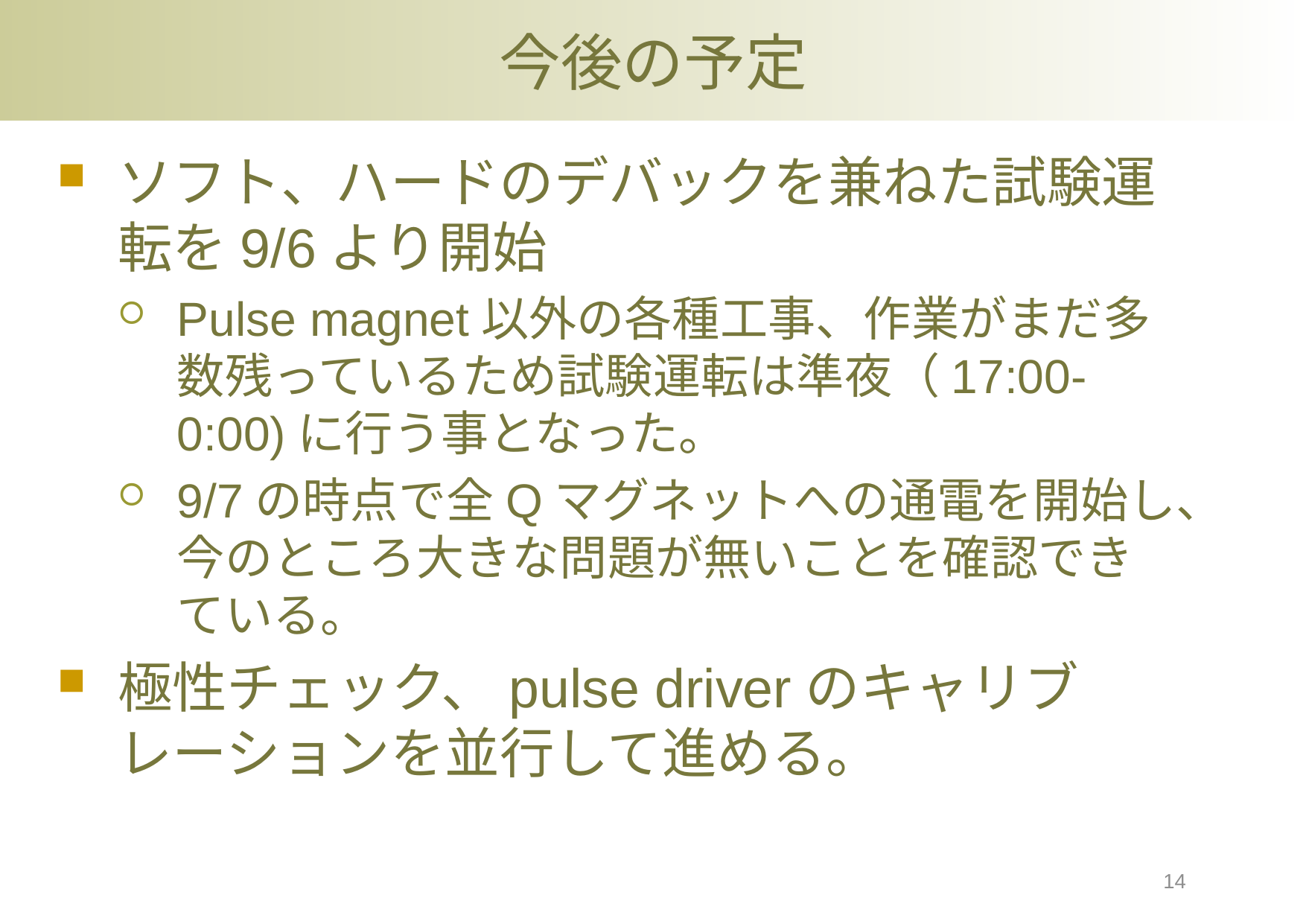

# 今後の予定
ソフト、ハードのデバックを兼ねた試験運転を9/6より開始
Pulse magnet以外の各種工事、作業がまだ多数残っているため試験運転は準夜（17:00-0:00)に行う事となった。
9/7の時点で全Qマグネットへの通電を開始し、今のところ大きな問題が無いことを確認できている。
極性チェック、pulse driverのキャリブレーションを並行して進める。

14